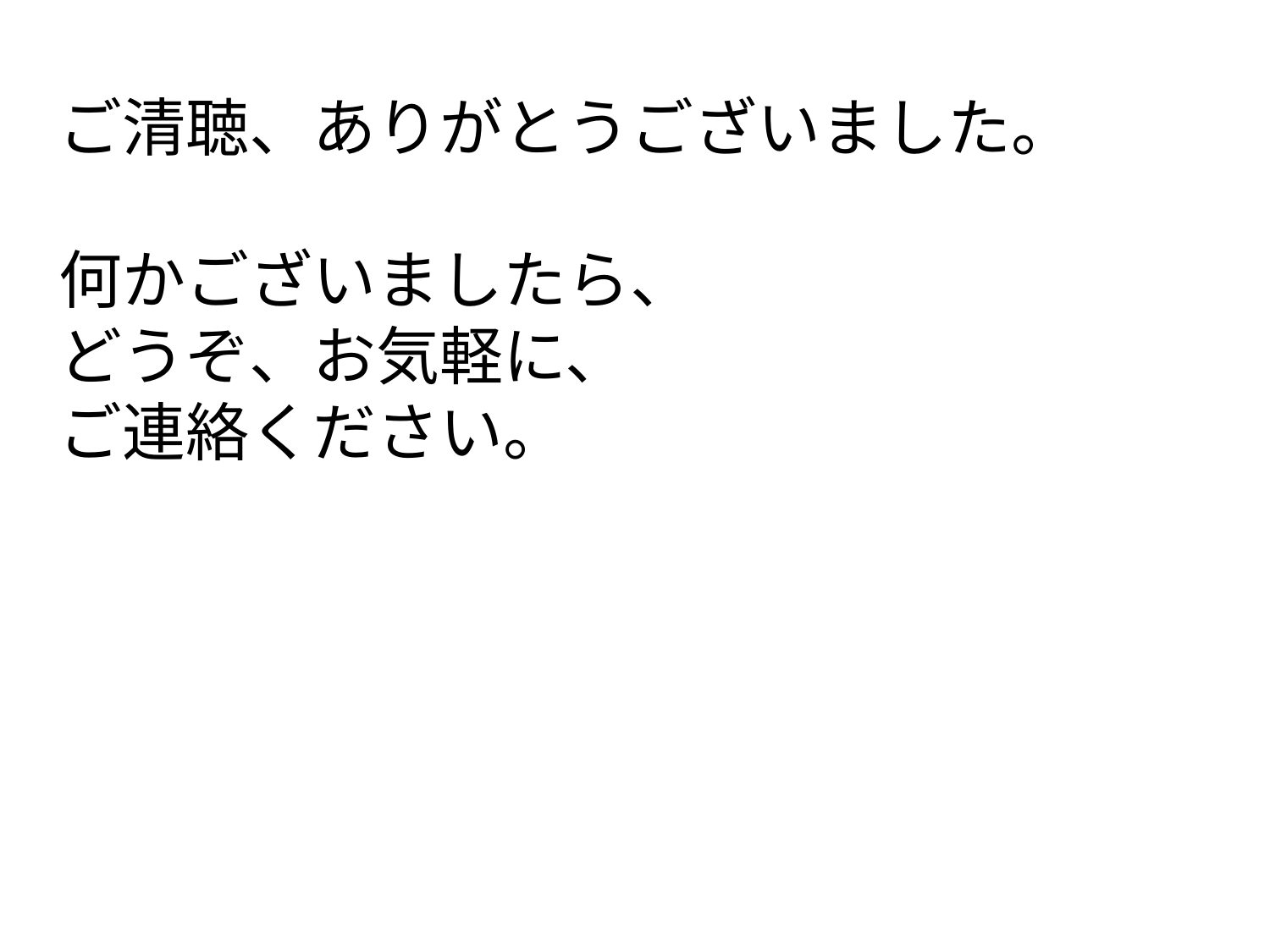

ご清聴、ありがとうございました。

何かございましたら、
どうぞ、お気軽に、
ご連絡ください。
　　　　　　　　　　　　　　　植野